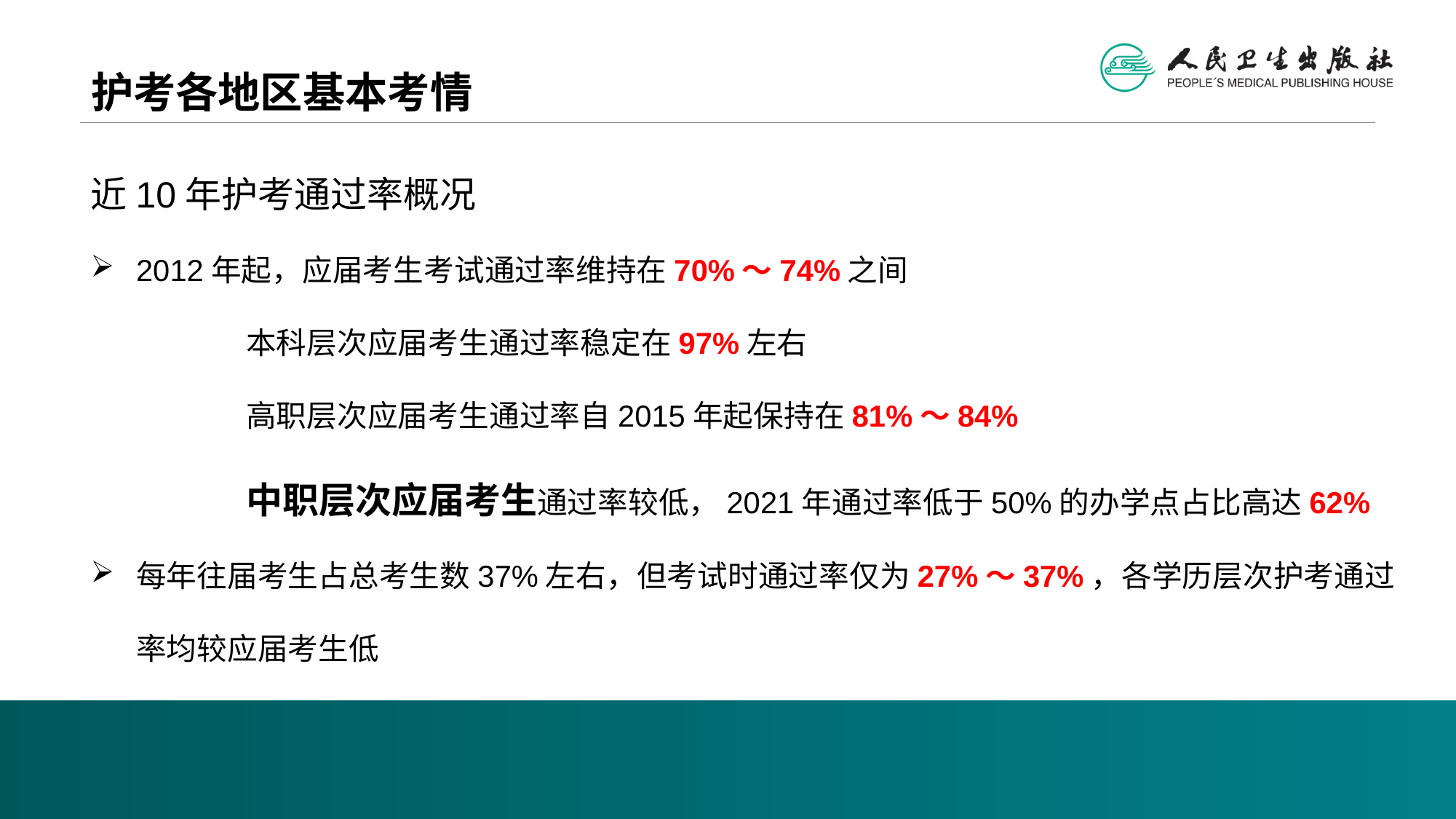

# 护考各地区基本考情

近10年护考通过率概况
2012年起，应届考生考试通过率维持在70%～74%之间
                      本科层次应届考生通过率稳定在97%左右
                      高职层次应届考生通过率自2015年起保持在81%～84%
                      中职层次应届考生通过率较低，2021年通过率低于50%的办学点占比高达62%
每年往届考生占总考生数37%左右，但考试时通过率仅为27%～37%，各学历层次护考通过率均较应届考生低